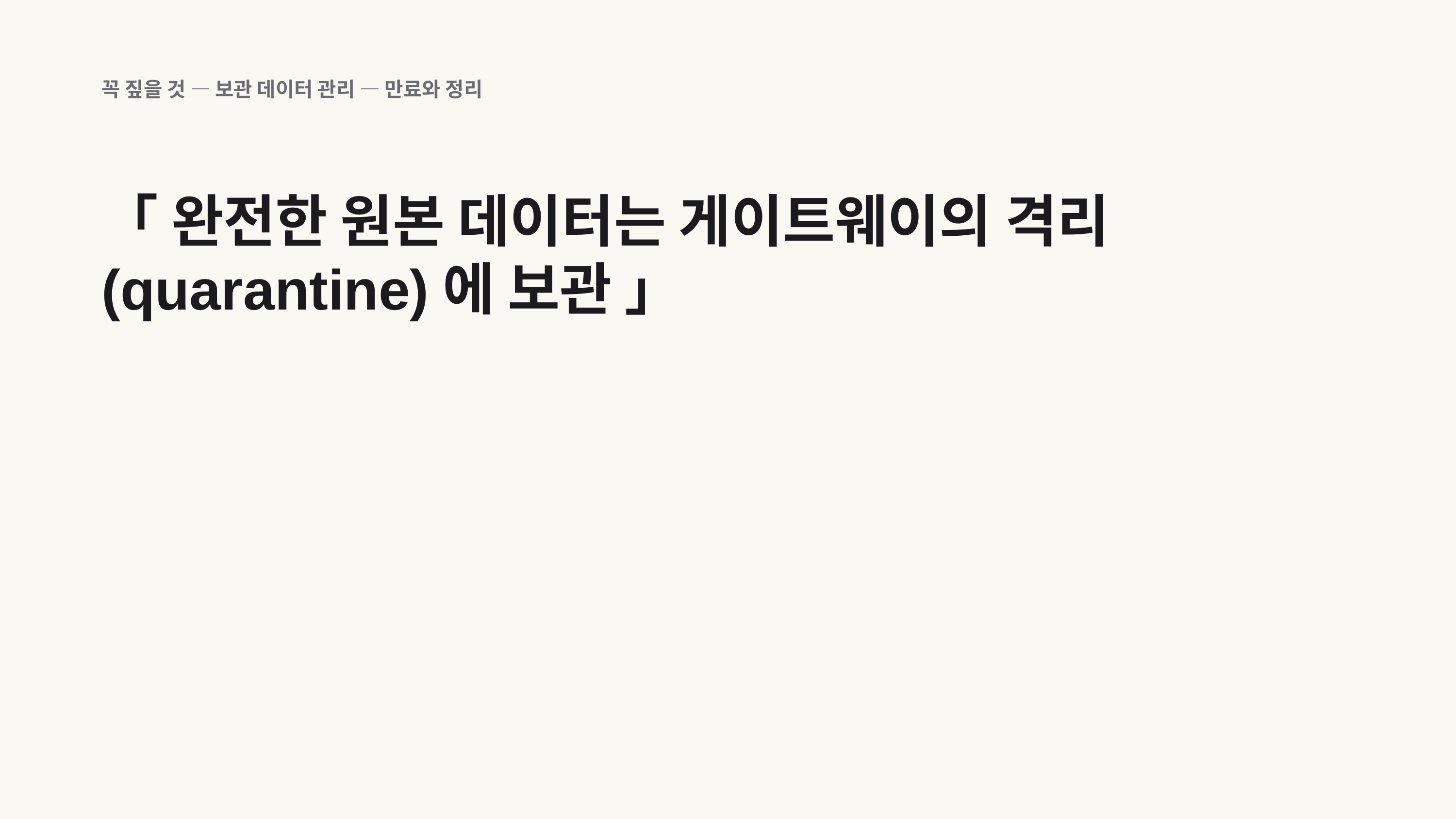

꼭 짚을 것 — 보관 데이터 관리 — 만료와 정리
「 완전한 원본 데이터는 게이트웨이의 격리(quarantine)에 보관 」